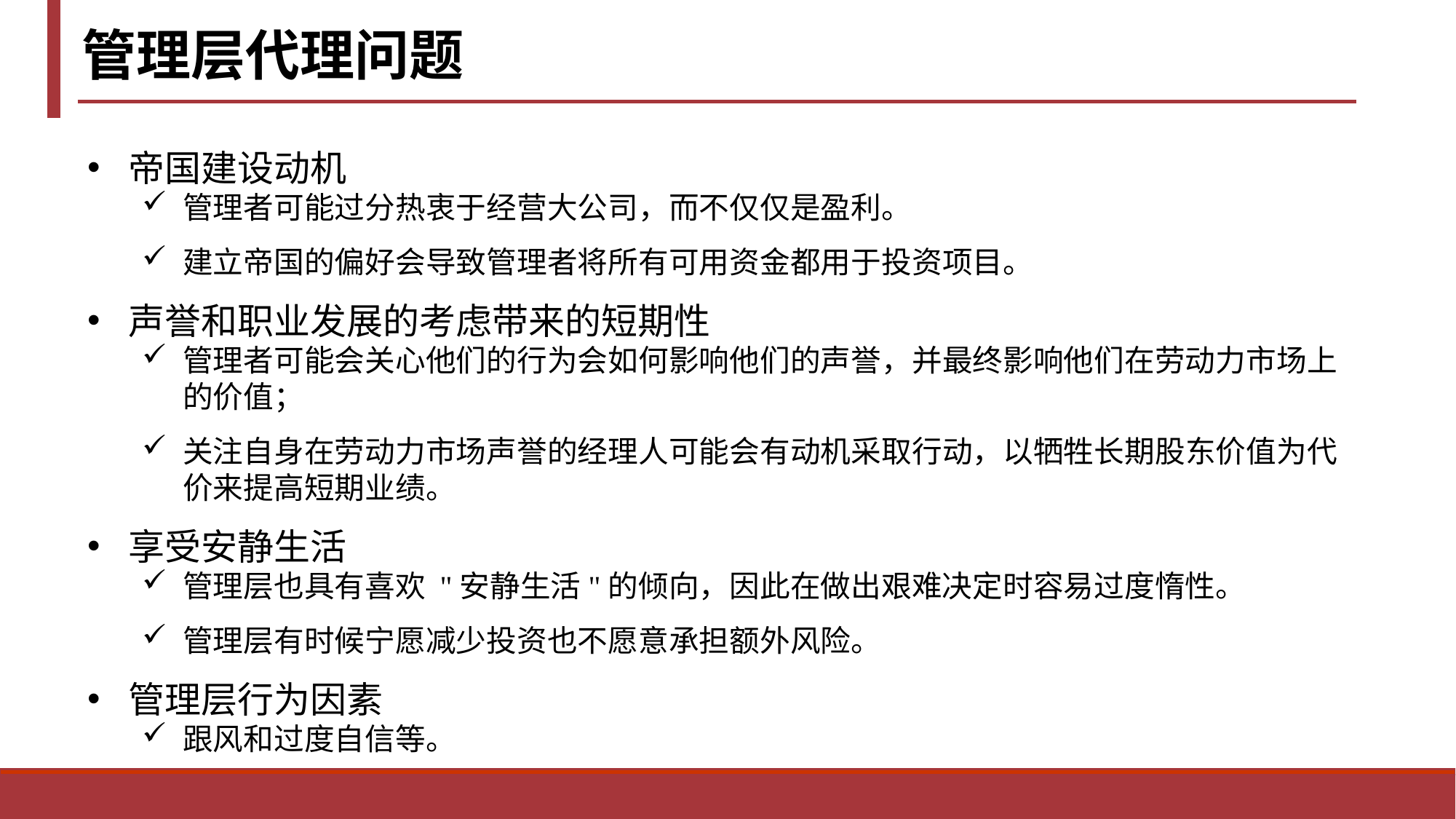

管理层代理问题
帝国建设动机
管理者可能过分热衷于经营大公司，而不仅仅是盈利。
建立帝国的偏好会导致管理者将所有可用资金都用于投资项目。
声誉和职业发展的考虑带来的短期性
管理者可能会关心他们的行为会如何影响他们的声誉，并最终影响他们在劳动力市场上的价值；
关注自身在劳动力市场声誉的经理人可能会有动机采取行动，以牺牲长期股东价值为代价来提高短期业绩。
享受安静生活
管理层也具有喜欢 "安静生活"的倾向，因此在做出艰难决定时容易过度惰性。
管理层有时候宁愿减少投资也不愿意承担额外风险。
管理层行为因素
跟风和过度自信等。